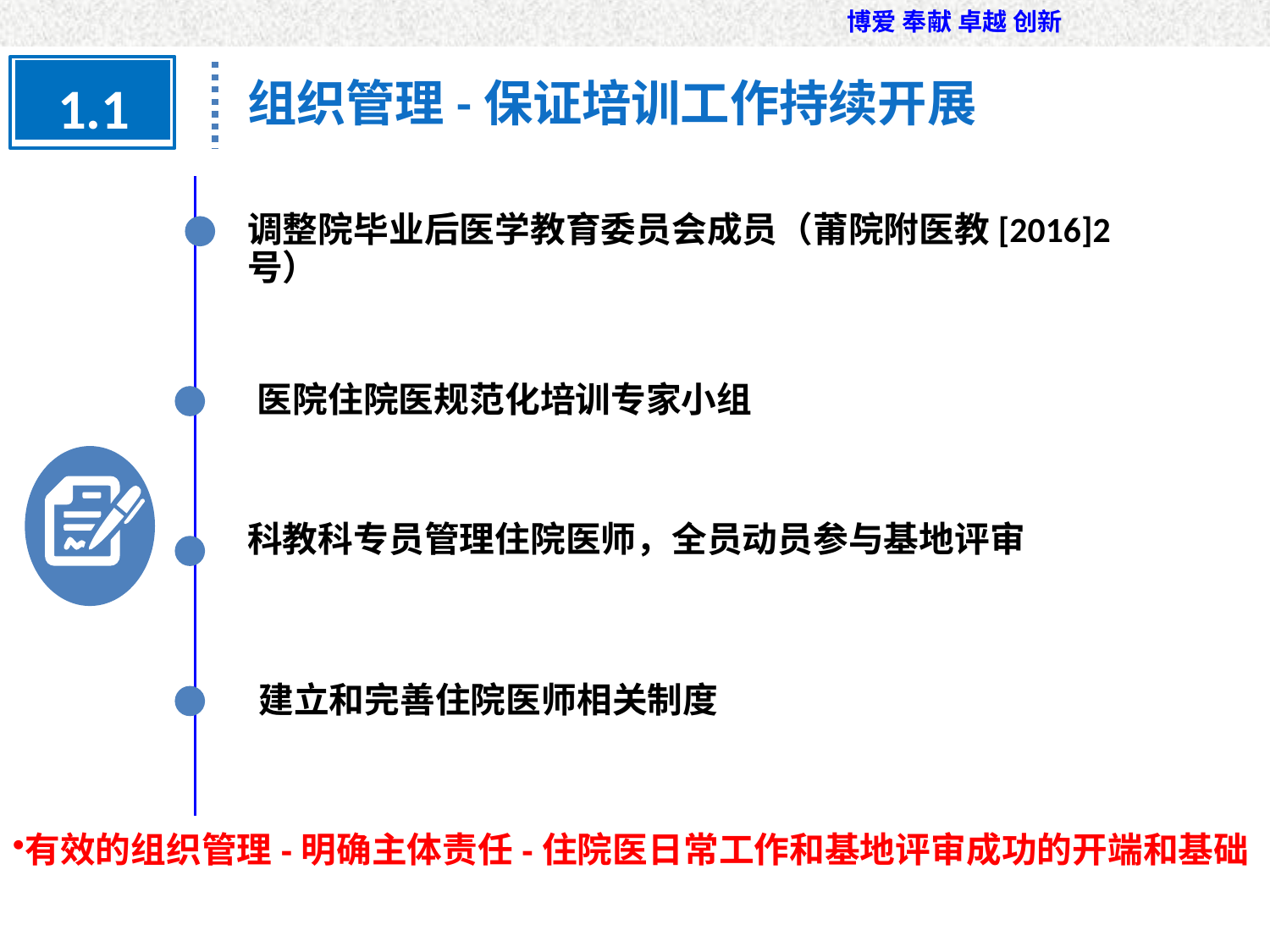

1.1
组织管理-保证培训工作持续开展
调整院毕业后医学教育委员会成员（莆院附医教[2016]2号）

医院住院医规范化培训专家小组

科教科专员管理住院医师，全员动员参与基地评审

建立和完善住院医师相关制度

有效的组织管理-明确主体责任-住院医日常工作和基地评审成功的开端和基础